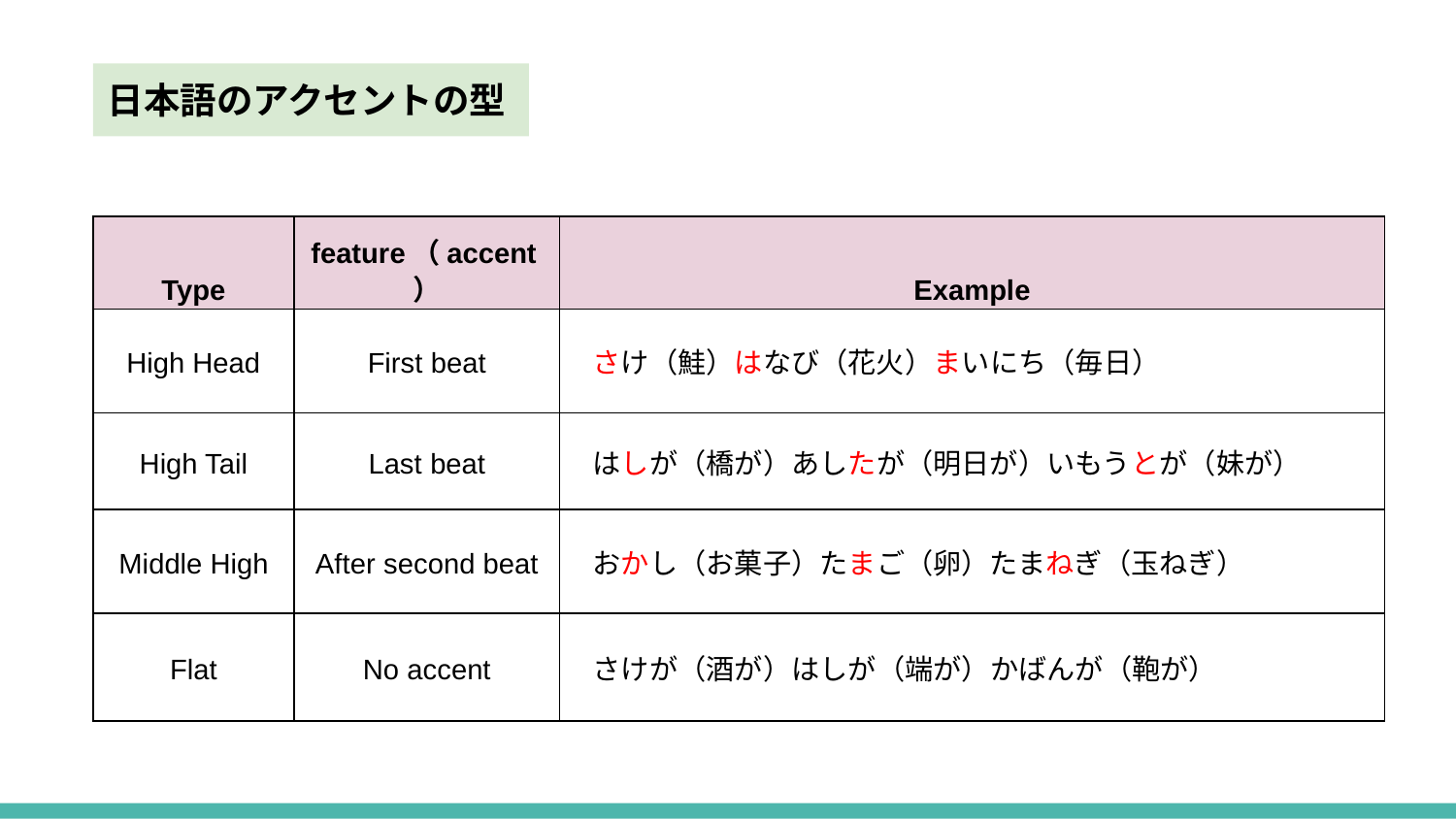

日本語のアクセントの型

| Type | feature（accent） | Example |
| --- | --- | --- |
| High Head | First beat | さけ（鮭）はなび（花火）まいにち（毎日） |
| High Tail | Last beat | はしが（橋が）あしたが（明日が）いもうとが（妹が） |
| Middle High | After second beat | おかし（お菓子）たまご（卵）たまねぎ（玉ねぎ） |
| Flat | No accent | さけが（酒が）はしが（端が）かばんが（鞄が） |